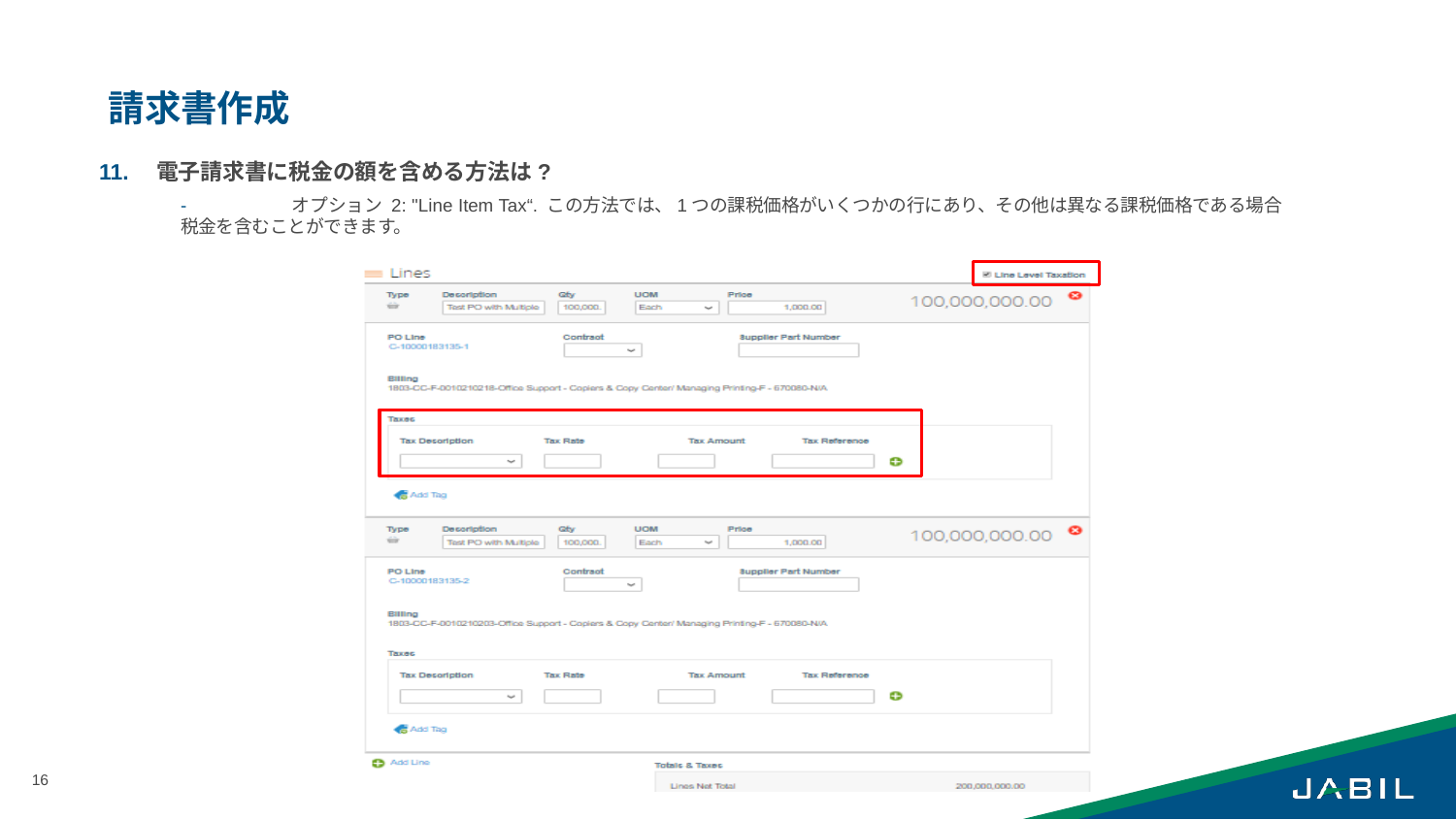

# 請求書作成
11.	電子請求書に税金の額を含める方法は?
-	オプション 2: "Line Item Tax“. この方法では、1つの課税価格がいくつかの行にあり、その他は異なる課税価格である場合税金を含むことができます。

16